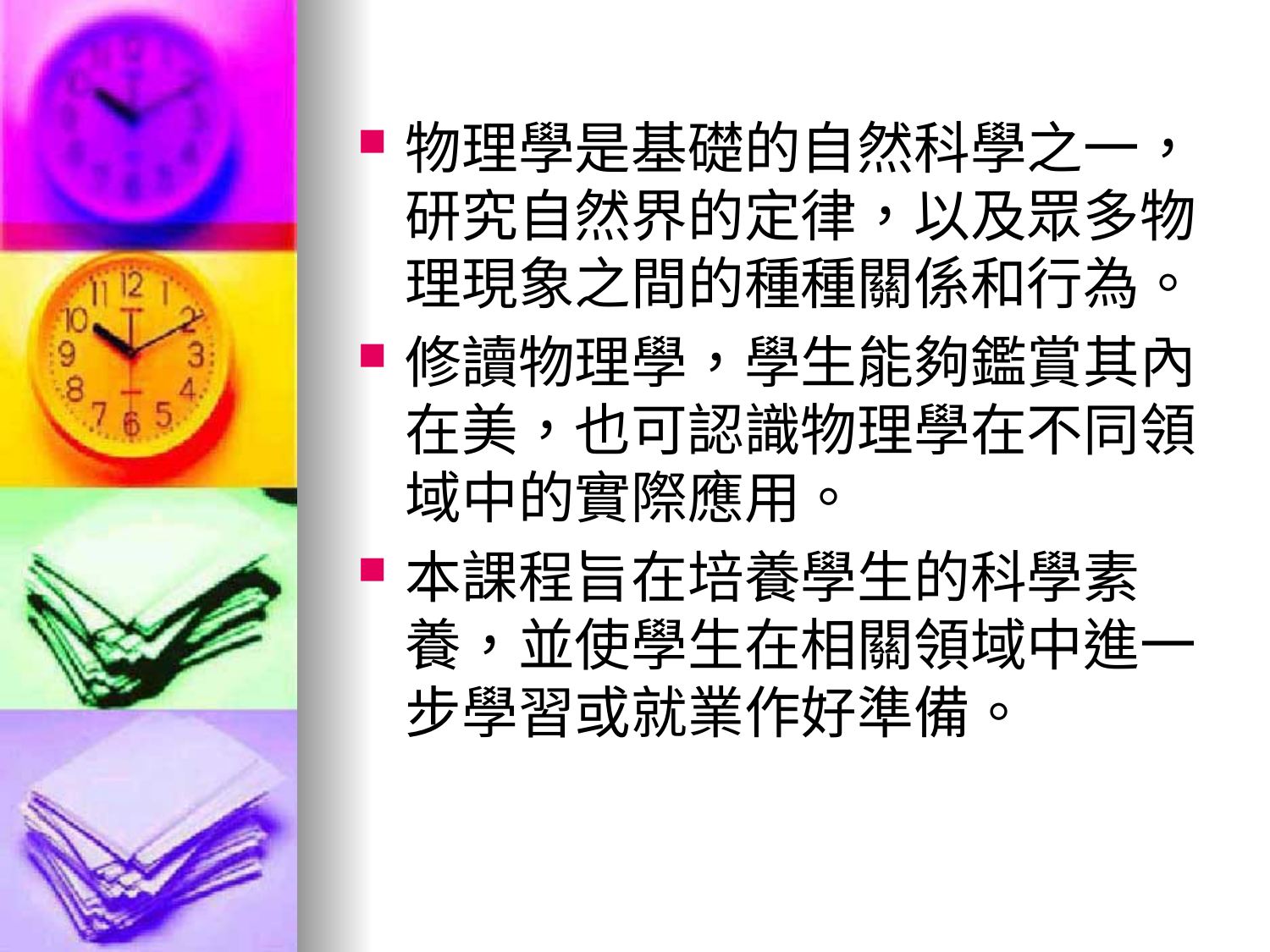

物理學是基礎的自然科學之一，研究自然界的定律，以及眾多物理現象之間的種種關係和行為。
修讀物理學，學生能夠鑑賞其內在美，也可認識物理學在不同領域中的實際應用。
本課程旨在培養學生的科學素養，並使學生在相關領域中進一步學習或就業作好準備。